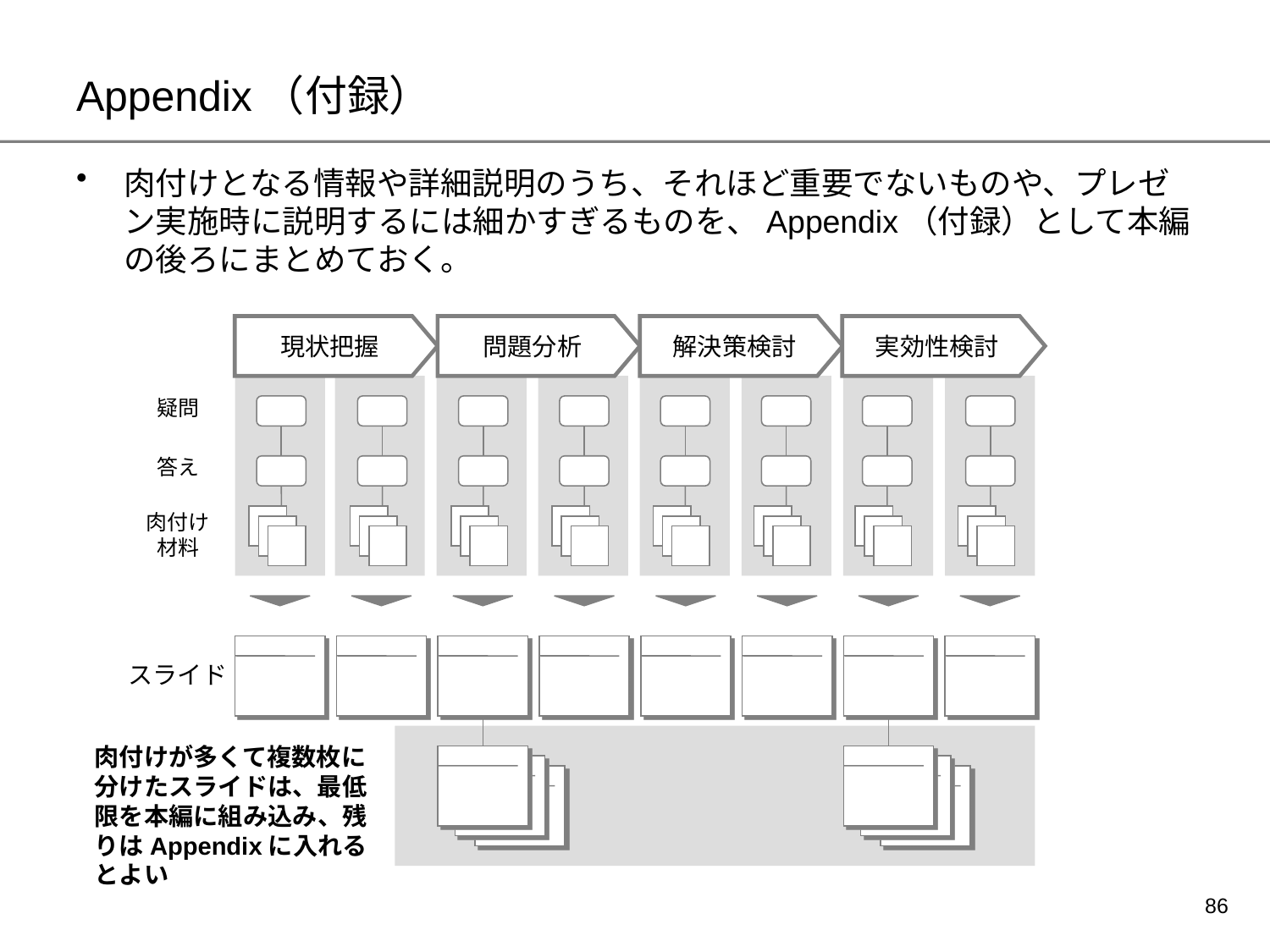

# Appendix（付録）
肉付けとなる情報や詳細説明のうち、それほど重要でないものや、プレゼン実施時に説明するには細かすぎるものを、Appendix（付録）として本編の後ろにまとめておく。
現状把握
問題分析
解決策検討
実効性検討

疑問

答え
肉付け
材料

スライド

肉付けが多くて複数枚に分けたスライドは、最低限を本編に組み込み、残りはAppendixに入れるとよい

86